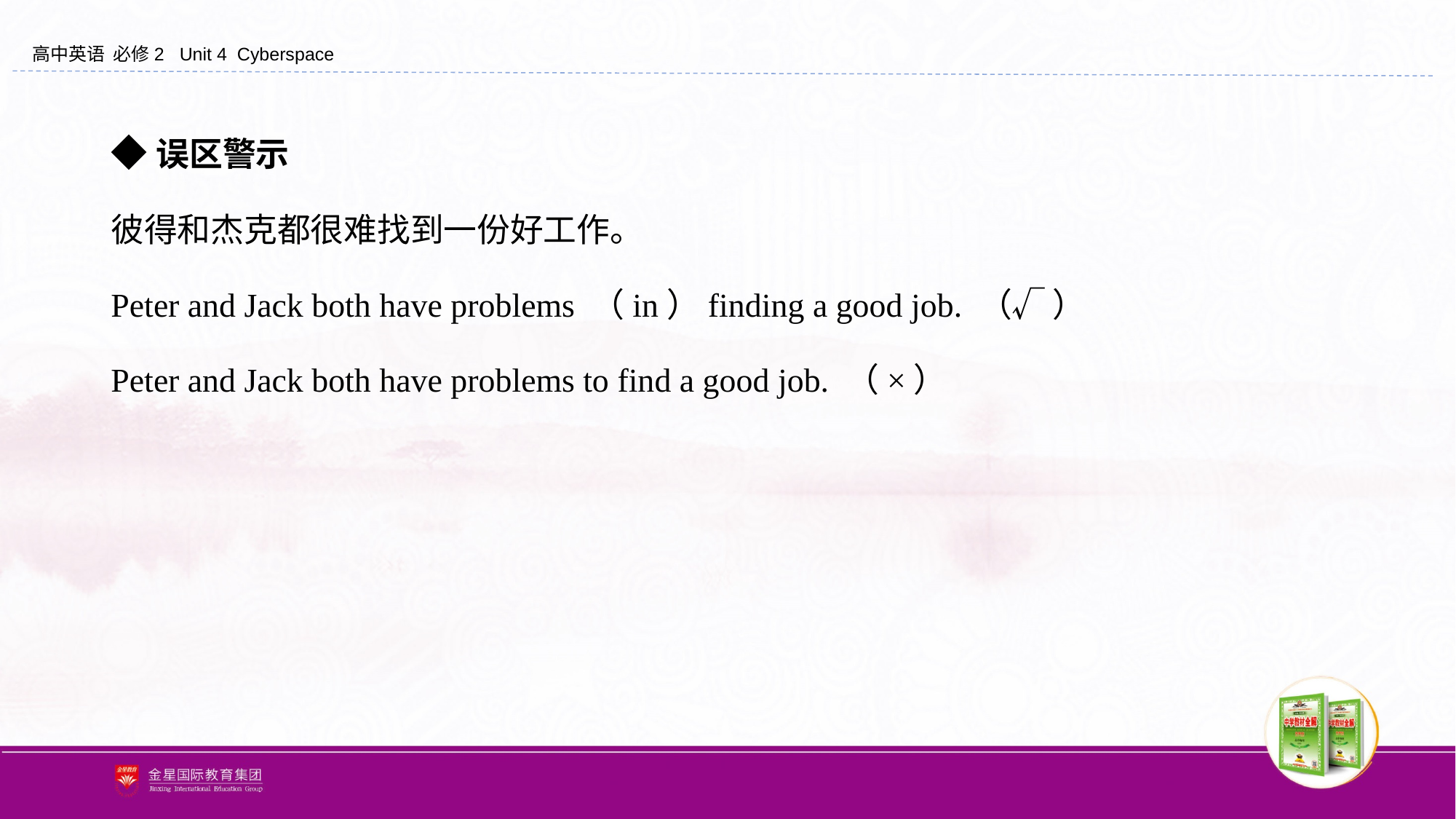

◆误区警示
彼得和杰克都很难找到一份好工作。
Peter and Jack both have problems （in）finding a good job. （√ ）
Peter and Jack both have problems to find a good job. （×）